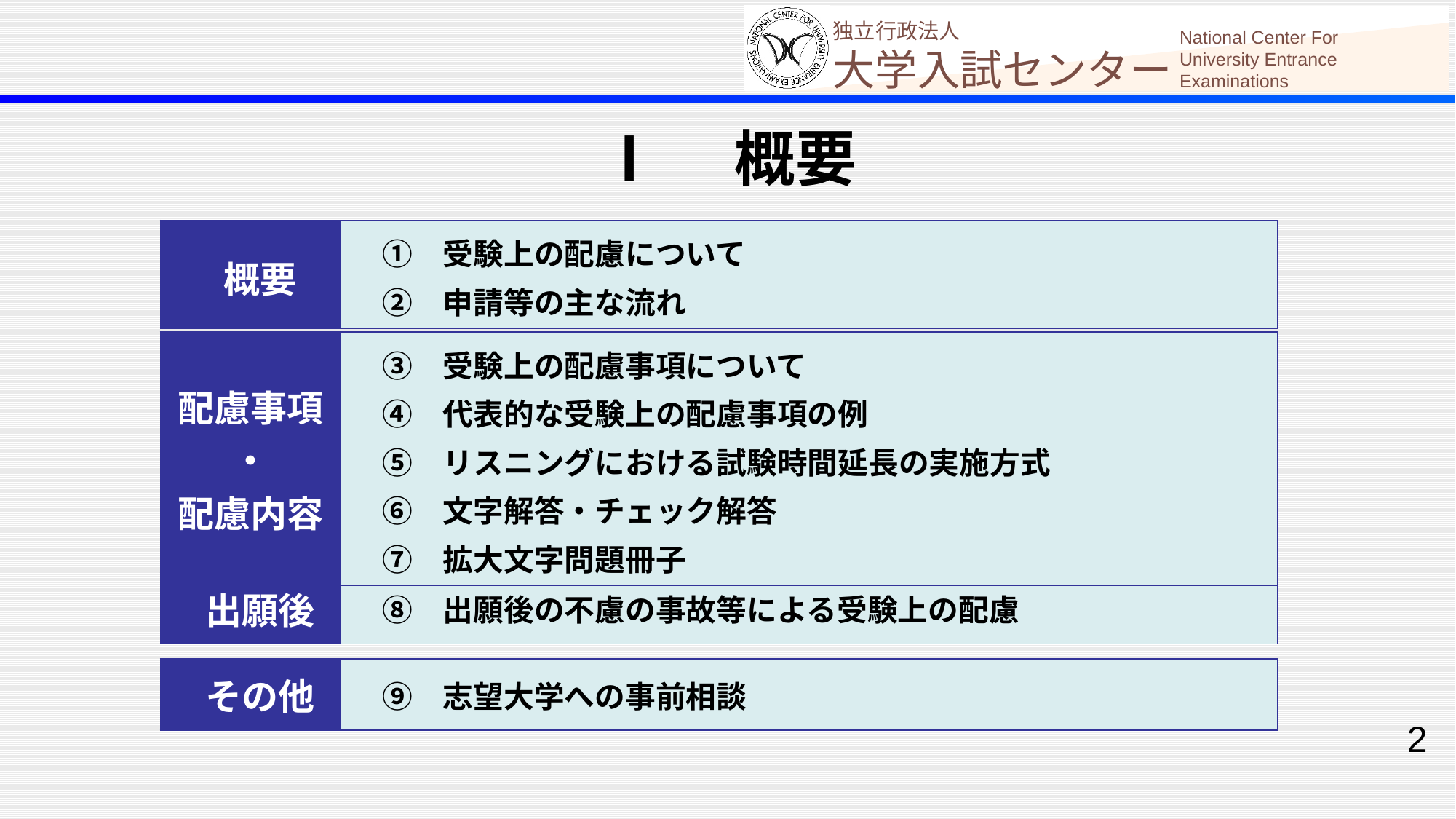

Ⅰ　概要
| 概要 | ①　受験上の配慮について 　②　申請等の主な流れ |
| --- | --- |
| 配慮事項 ・ 配慮内容 | ③　受験上の配慮事項について 　④　代表的な受験上の配慮事項の例 　⑤　リスニングにおける試験時間延長の実施方式 　⑥　文字解答・チェック解答 　⑦　拡大文字問題冊子 |
| --- | --- |
| 出願後 | ⑧　出願後の不慮の事故等による受験上の配慮 |
| --- | --- |
| その他 | ⑨　志望大学への事前相談 |
| --- | --- |
2